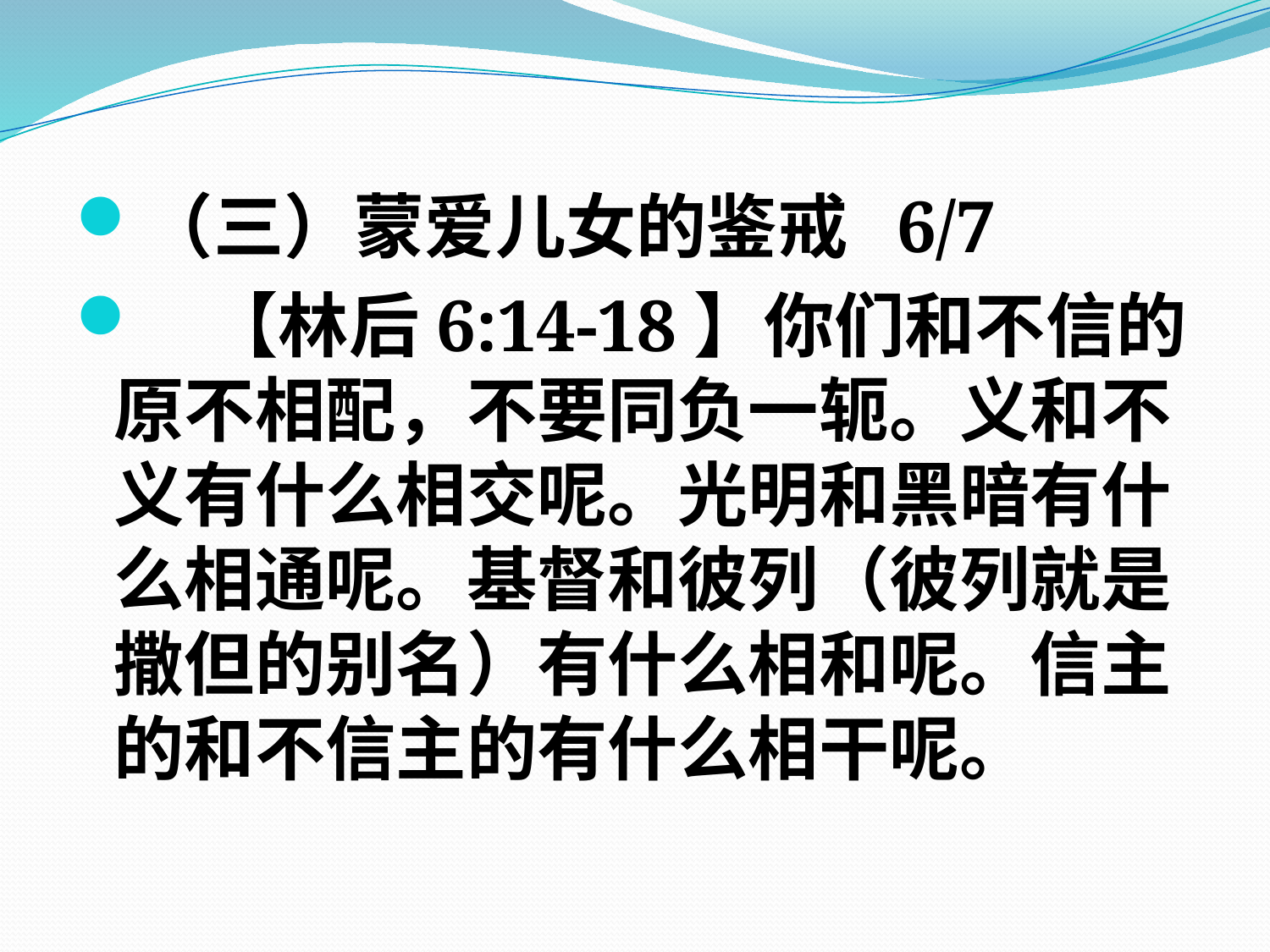

（三）蒙爱儿女的鉴戒  6/7
   【林后6:14-18】你们和不信的原不相配，不要同负一轭。义和不义有什么相交呢。光明和黑暗有什么相通呢。基督和彼列（彼列就是撒但的别名）有什么相和呢。信主的和不信主的有什么相干呢。